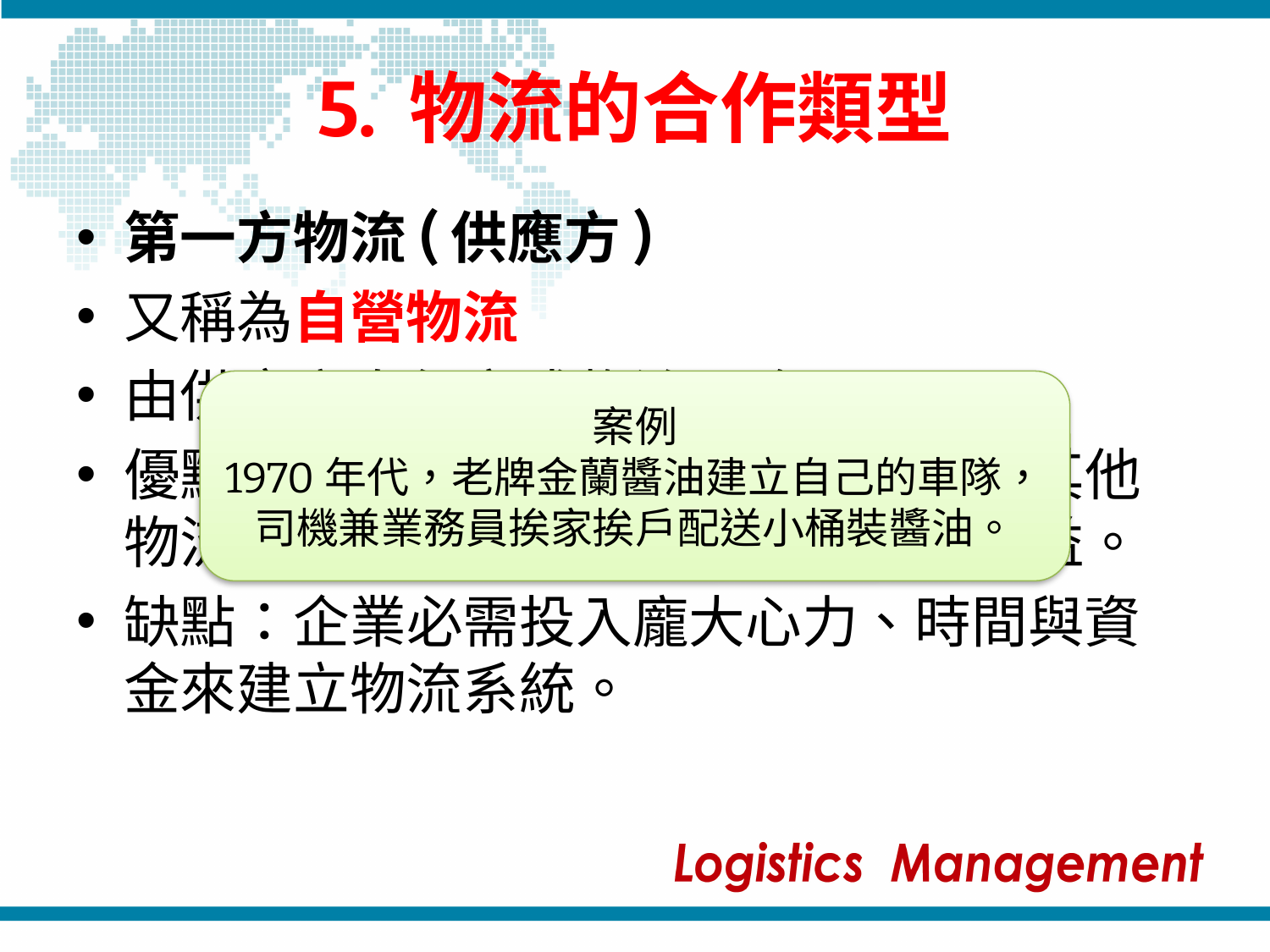

# 5. 物流的合作類型
第一方物流(供應方)
又稱為自營物流
由供應商自行完成物流服務。
優點：企業利潤在內部流動，不依賴其他物流服務商，可以保證物流控制與效益。
缺點：企業必需投入龐大心力、時間與資金來建立物流系統。
案例
1970年代，老牌金蘭醬油建立自己的車隊，司機兼業務員挨家挨戶配送小桶裝醬油。